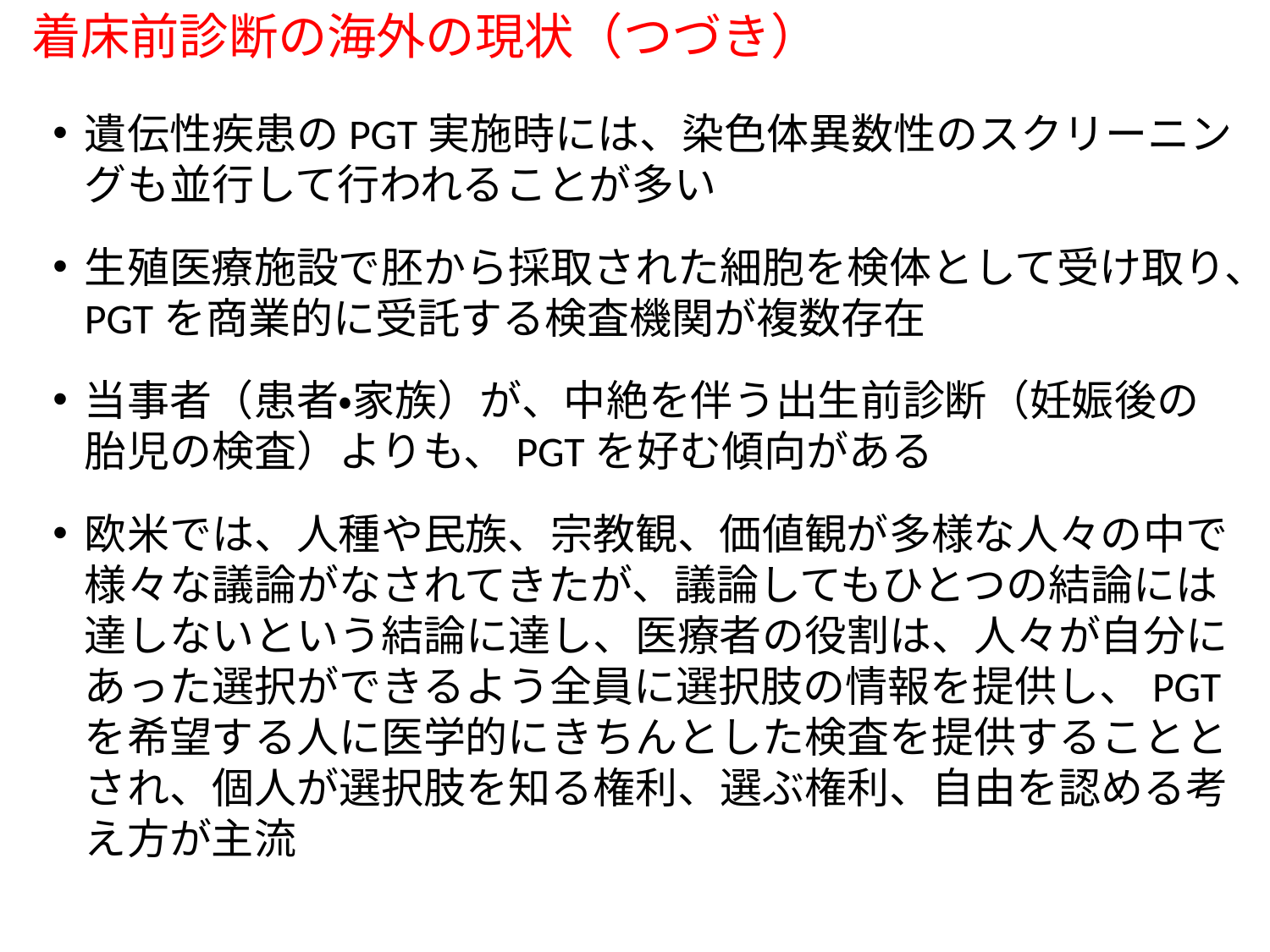

# 着床前診断の海外の現状（つづき）
遺伝性疾患のPGT実施時には、染色体異数性のスクリーニングも並行して行われることが多い
生殖医療施設で胚から採取された細胞を検体として受け取り、PGTを商業的に受託する検査機関が複数存在
当事者（患者・家族）が、中絶を伴う出生前診断（妊娠後の胎児の検査）よりも、PGTを好む傾向がある
欧米では、人種や民族、宗教観、価値観が多様な人々の中で様々な議論がなされてきたが、議論してもひとつの結論には達しないという結論に達し、医療者の役割は、人々が自分にあった選択ができるよう全員に選択肢の情報を提供し、PGTを希望する人に医学的にきちんとした検査を提供することとされ、個人が選択肢を知る権利、選ぶ権利、自由を認める考え方が主流